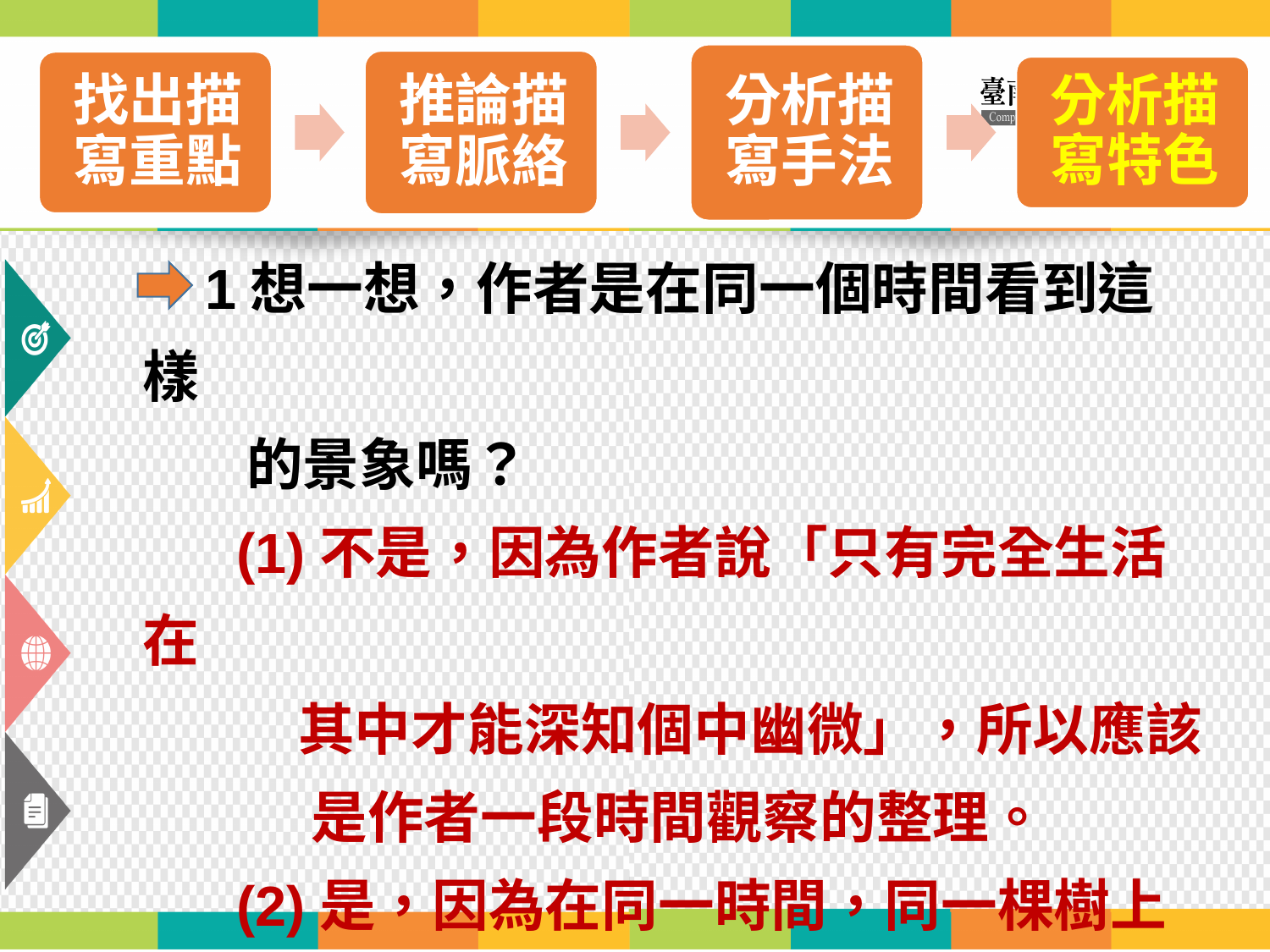

找出描寫重點

推論描寫脈絡

分析描寫手法

分析描寫特色
    1想一想，作者是在同一個時間看到這樣
       的景象嗎？
      (1)不是，因為作者說「只有完全生活在
           其中才能深知個中幽微」，所以應該
            是作者一段時間觀察的整理。
      (2)是，因為在同一時間，同一棵樹上或
           不同樹之間的顏色變化也會不同。